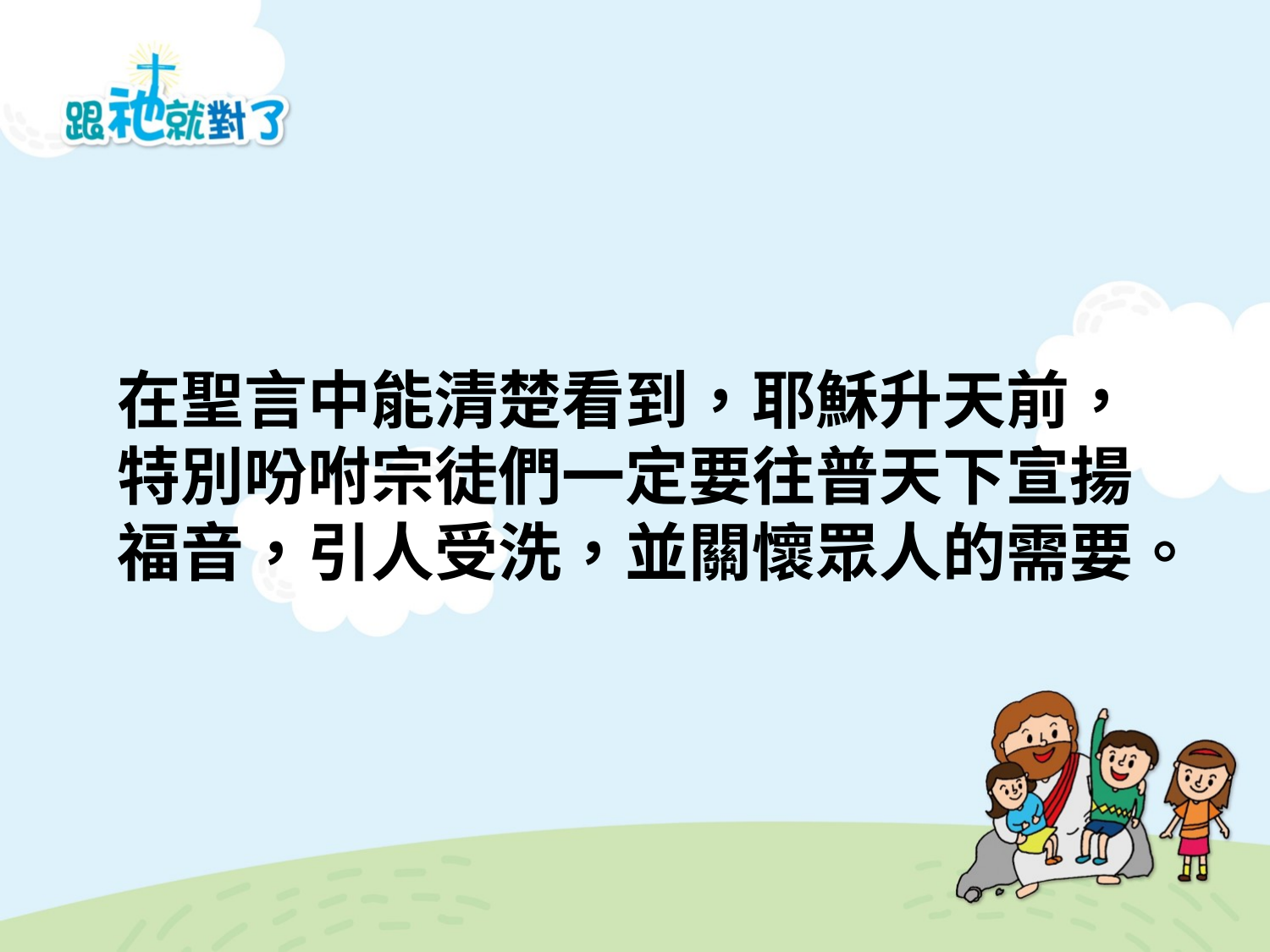

在聖言中能清楚看到，耶穌升天前，特別吩咐宗徒們一定要往普天下宣揚福音，引人受洗，並關懷眾人的需要。